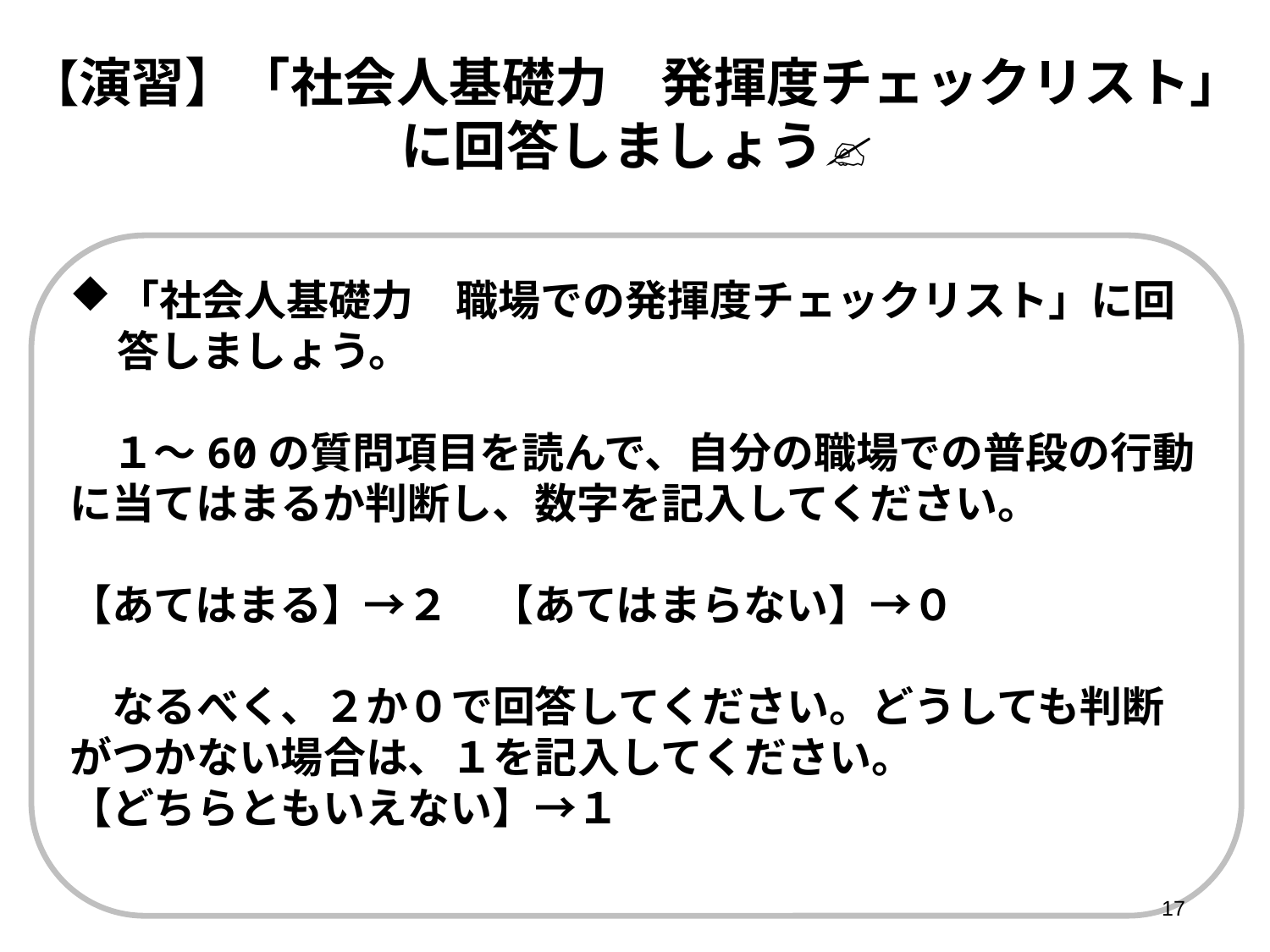

# 【演習】「社会人基礎力　発揮度チェックリスト」に回答しましょう✍
「社会人基礎力　職場での発揮度チェックリスト」に回答しましょう。

　１～60の質問項目を読んで、自分の職場での普段の行動に当てはまるか判断し、数字を記入してください。

【あてはまる】→２　【あてはまらない】→０

　なるべく、２か０で回答してください。どうしても判断がつかない場合は、１を記入してください。
【どちらともいえない】→１

17